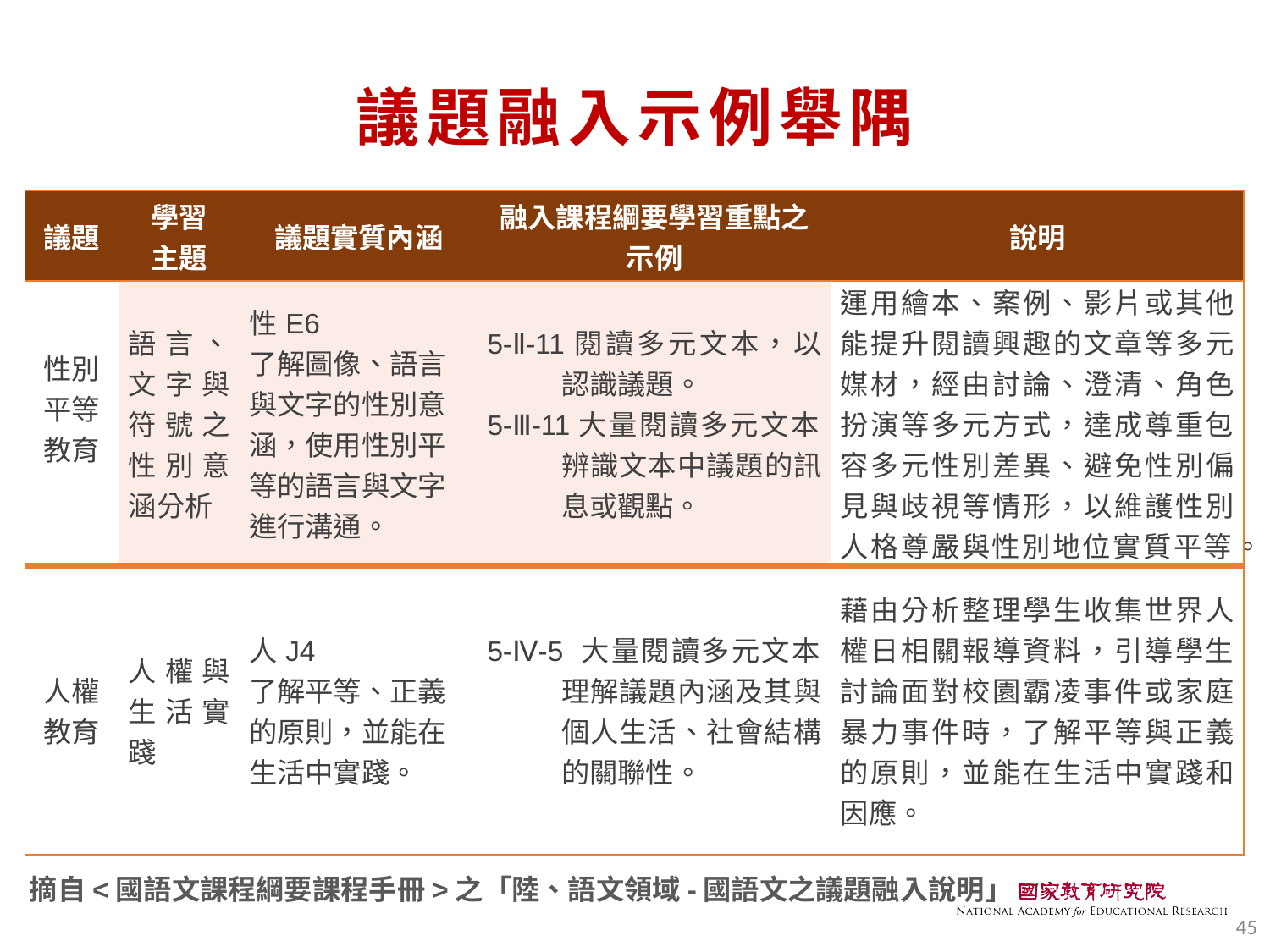

# 議題融入示例舉隅
| 議題 | 學習 主題 | 議題實質內涵 | 融入課程綱要學習重點之示例 | 說明 |
| --- | --- | --- | --- | --- |
| 性別平等教育 | 語言、文字與符號之性別意涵分析 | 性E6 了解圖像、語言 與文字的性別意 涵，使用性別平 等的語言與文字 進行溝通。 | 5-Ⅱ-11閱讀多元文本，以認識議題。 5-Ⅲ-11大量閱讀多元文本，辨識文本中議題的訊息或觀點。 | 運用繪本、案例、影片或其他能提升閱讀興趣的文章等多元媒材，經由討論、澄清、角色扮演等多元方式，達成尊重包容多元性別差異、避免性別偏見與歧視等情形，以維護性別人格尊嚴與性別地位實質平等。 |
| 人權教育 | 人權與生活實踐 | 人J4 了解平等、正義 的原則，並能在 生活中實踐。 | 5-Ⅳ-5 大量閱讀多元文本，理解議題內涵及其與個人生活、社會結構的關聯性。 | 藉由分析整理學生收集世界人權日相關報導資料，引導學生討論面對校園霸凌事件或家庭暴力事件時，了解平等與正義的原則，並能在生活中實踐和因應。 |
摘自<國語文課程綱要課程手冊>之「陸、語文領域-國語文之議題融入說明」
45